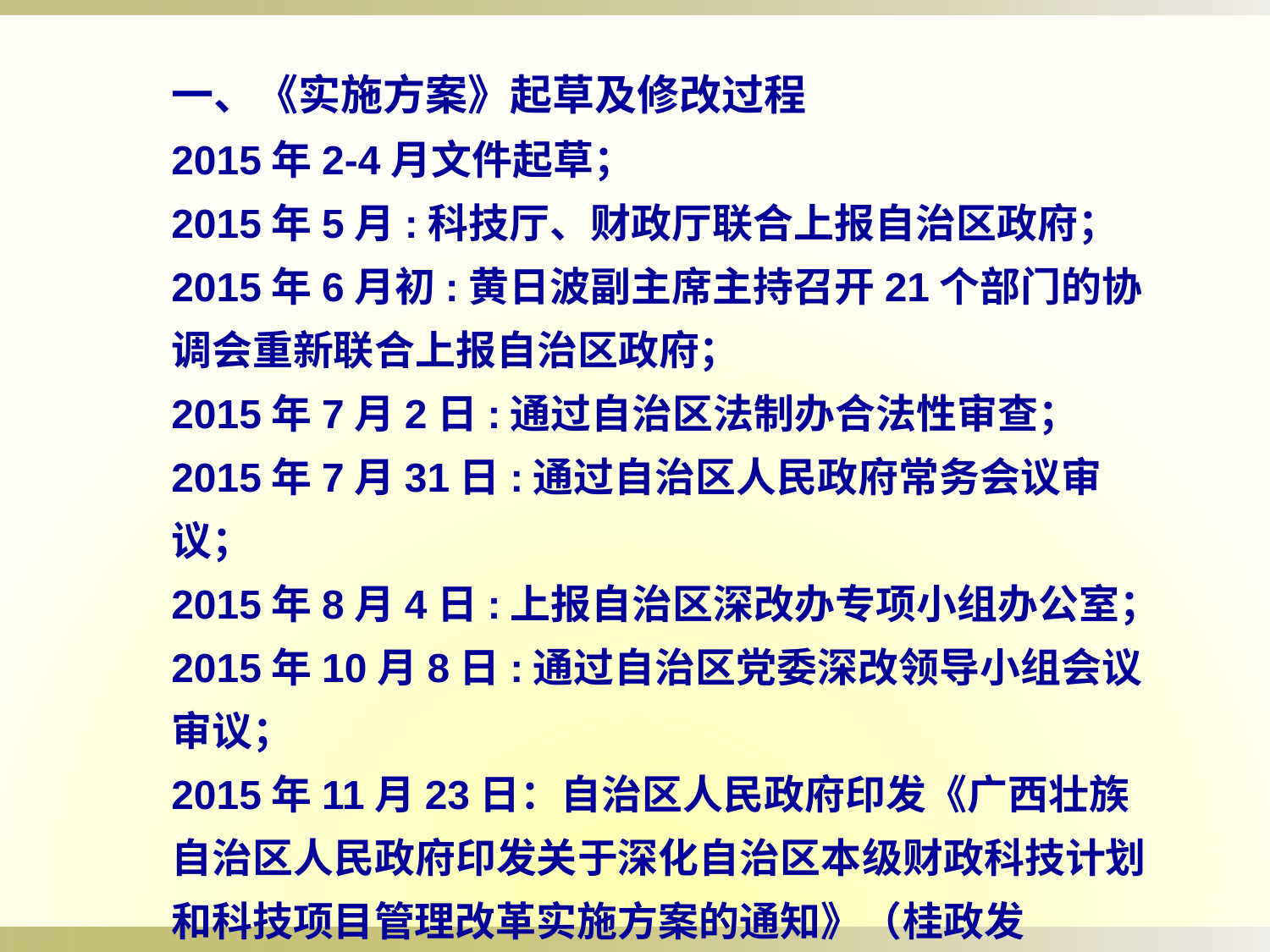

一、《实施方案》起草及修改过程
2015年2-4月文件起草；
2015年5月:科技厅、财政厅联合上报自治区政府；
2015年6月初:黄日波副主席主持召开21个部门的协调会重新联合上报自治区政府；
2015年7月2日:通过自治区法制办合法性审查；
2015年7月31日:通过自治区人民政府常务会议审议；
2015年8月4日:上报自治区深改办专项小组办公室；
2015年10月8日:通过自治区党委深改领导小组会议审议；
2015年11月23日：自治区人民政府印发《广西壮族自治区人民政府印发关于深化自治区本级财政科技计划和科技项目管理改革实施方案的通知》（桂政发〔2015〕57号）。